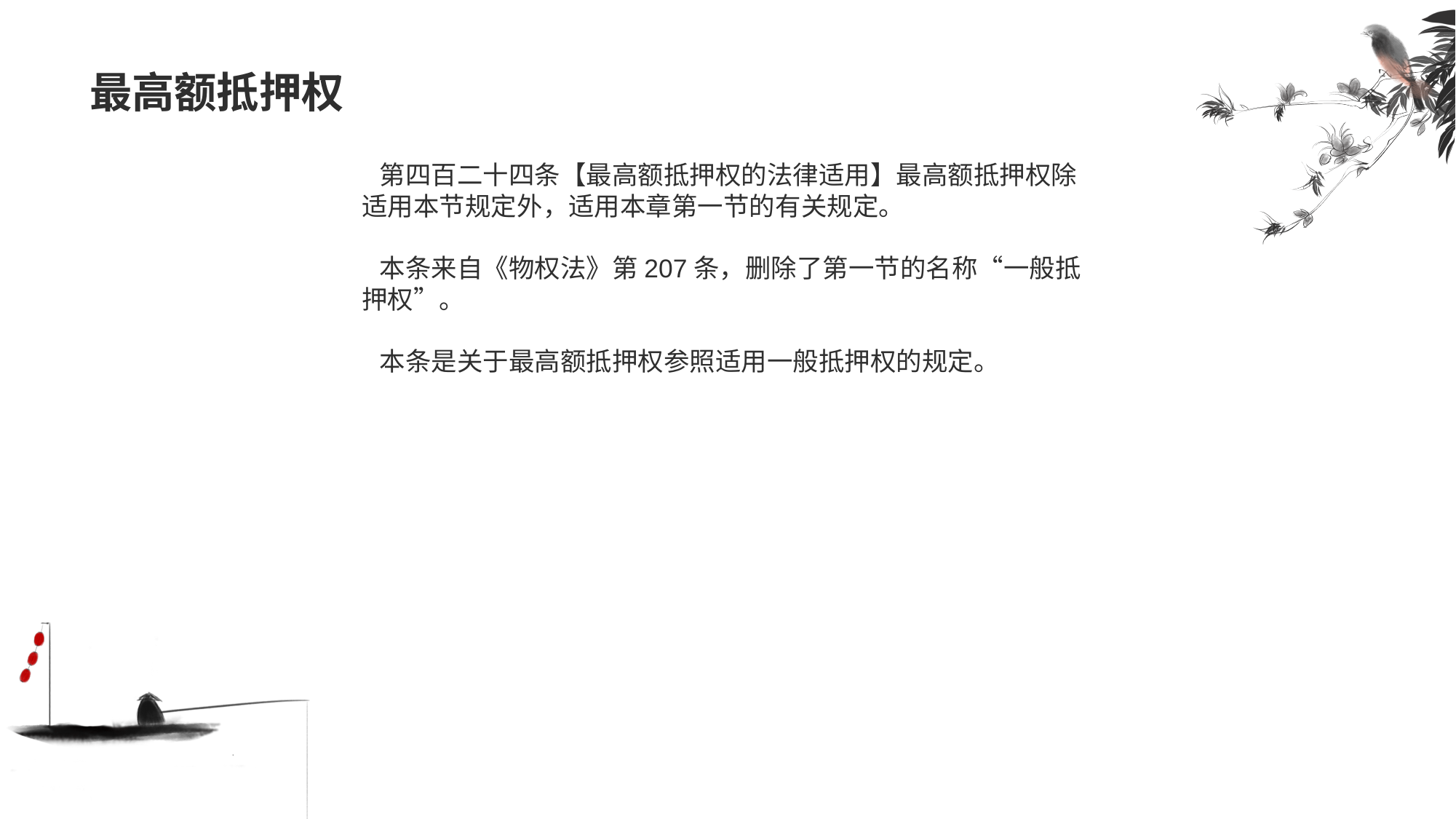

# 最高额抵押权

  第四百二十四条【最高额抵押权的法律适用】最高额抵押权除适用本节规定外，适用本章第一节的有关规定。

  本条来自《物权法》第207条，删除了第一节的名称“一般抵押权”。

  本条是关于最高额抵押权参照适用一般抵押权的规定。
202